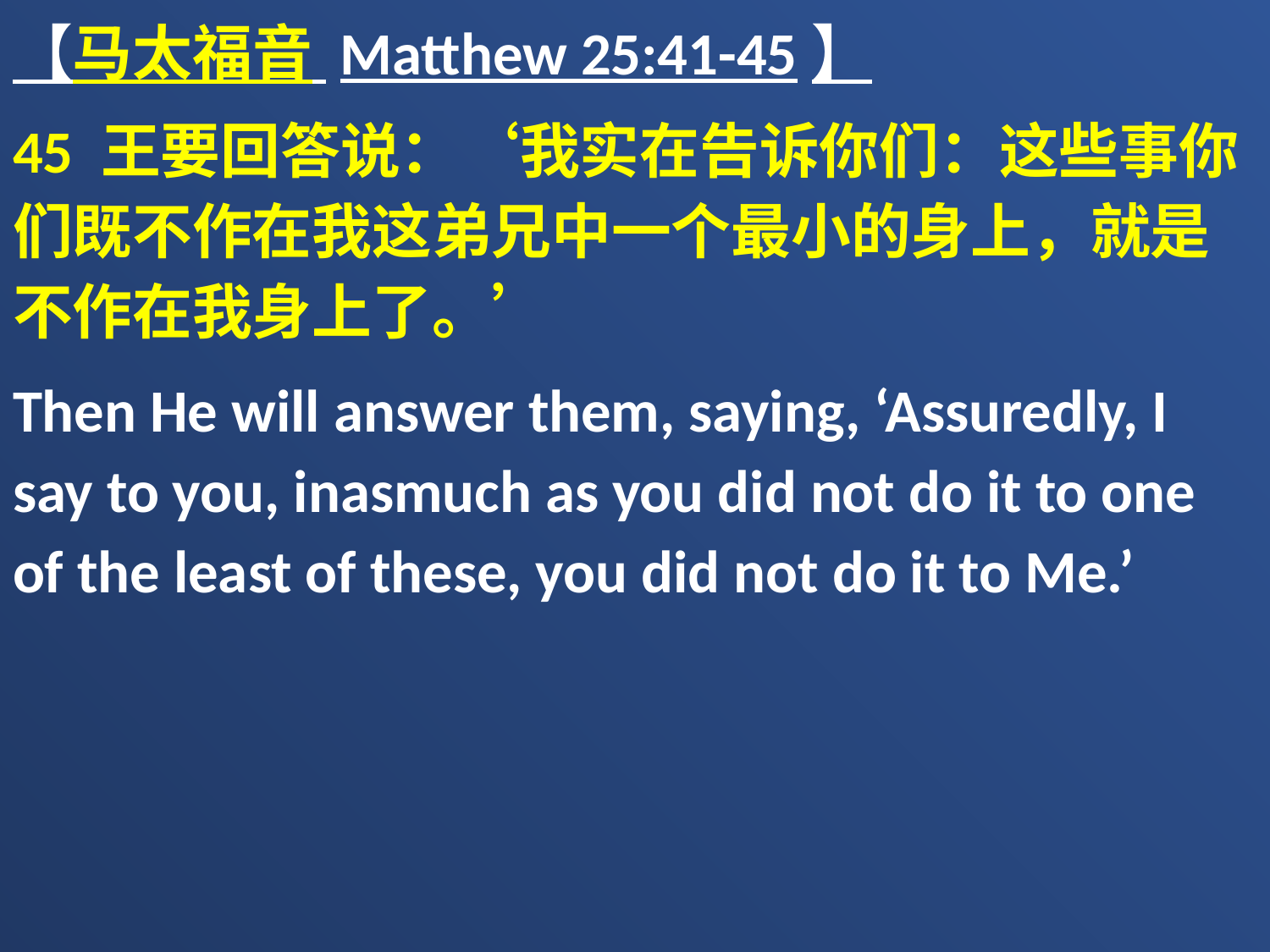

【马太福音 Matthew 25:41-45】
45 王要回答说：‘我实在告诉你们：这些事你们既不作在我这弟兄中一个最小的身上，就是不作在我身上了。’
Then He will answer them, saying, ‘Assuredly, I say to you, inasmuch as you did not do it to one of the least of these, you did not do it to Me.’